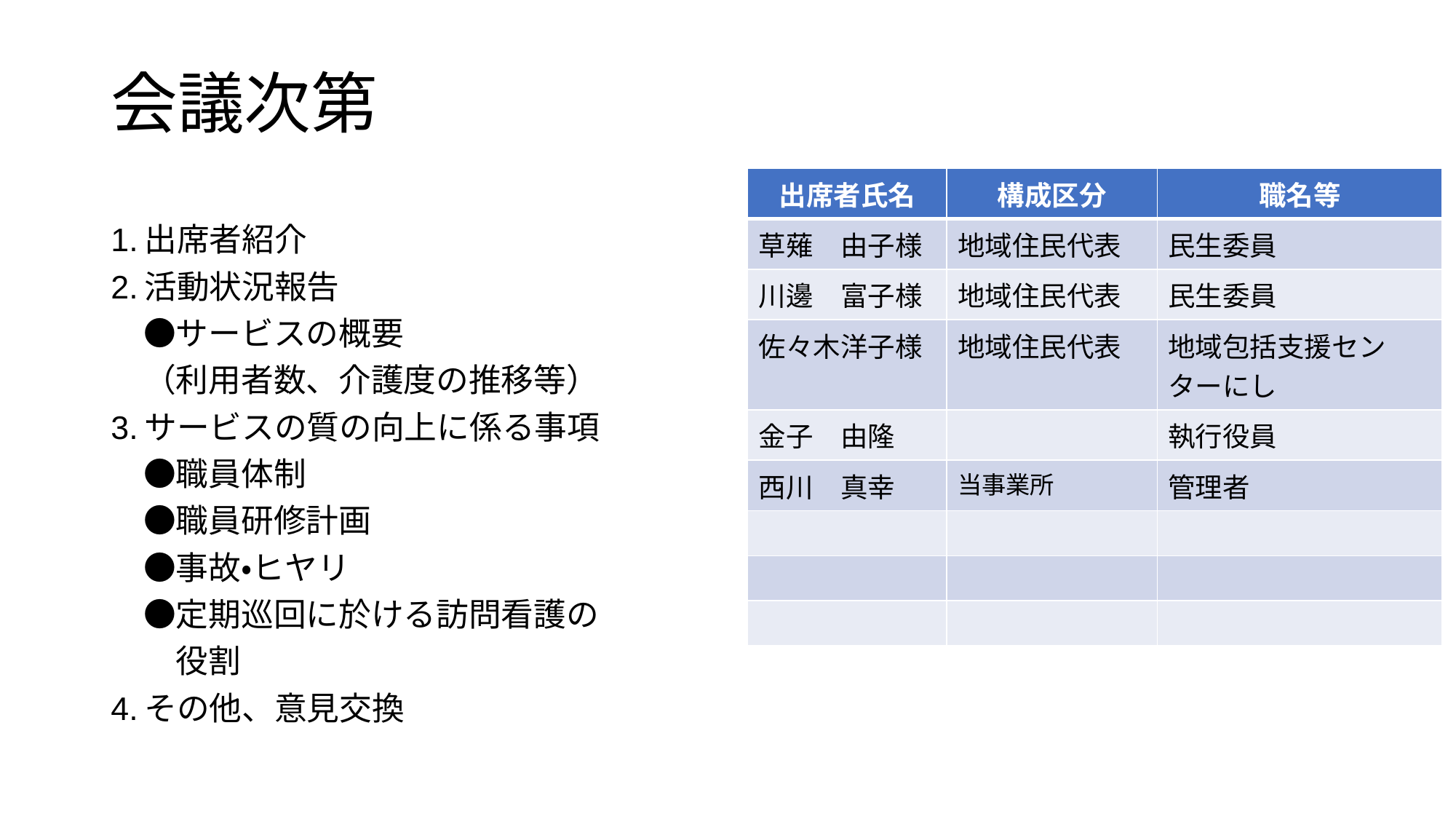

# 会議次第
| 出席者氏名 | 構成区分 | 職名等 |
| --- | --- | --- |
| 草薙　由子様 | 地域住民代表 | 民生委員 |
| 川邊　富子様 | 地域住民代表 | 民生委員 |
| 佐々木洋子様 | 地域住民代表 | 地域包括支援センターにし |
| 金子　由隆 |  | 執行役員 |
| 西川　真幸 | 当事業所 | 管理者 |
|  |  |  |
|  |  |  |
|  |  |  |
1.出席者紹介
2.活動状況報告
　●サービスの概要
　（利用者数、介護度の推移等）
3.サービスの質の向上に係る事項
　●職員体制
　●職員研修計画
　●事故・ヒヤリ
　●定期巡回に於ける訪問看護の
　　役割
4.その他、意見交換